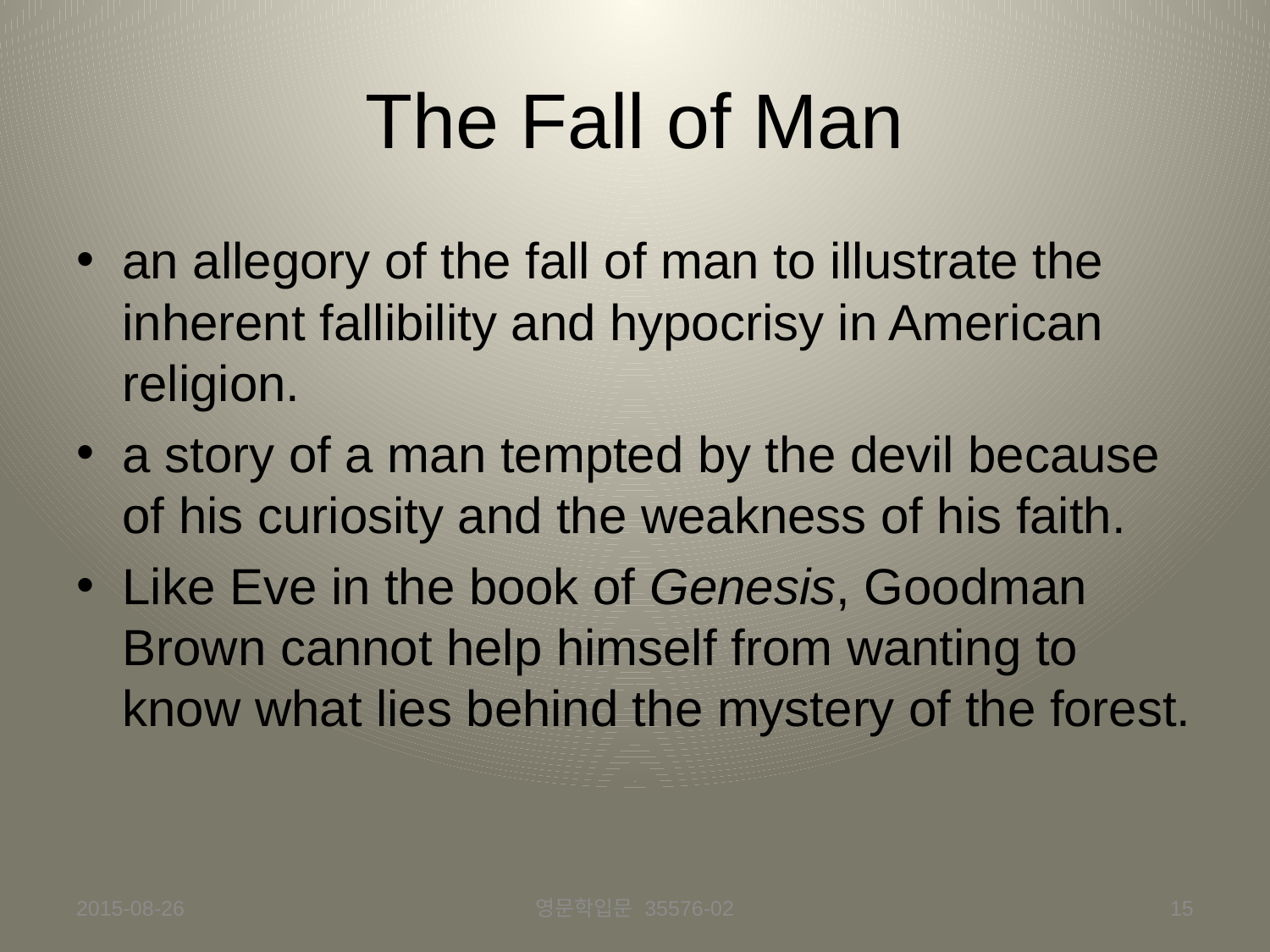

# The Fall of Man
an allegory of the fall of man to illustrate the inherent fallibility and hypocrisy in American religion.
a story of a man tempted by the devil because of his curiosity and the weakness of his faith.
Like Eve in the book of Genesis, Goodman Brown cannot help himself from wanting to know what lies behind the mystery of the forest.
2015-08-26
영문학입문 35576-02
15